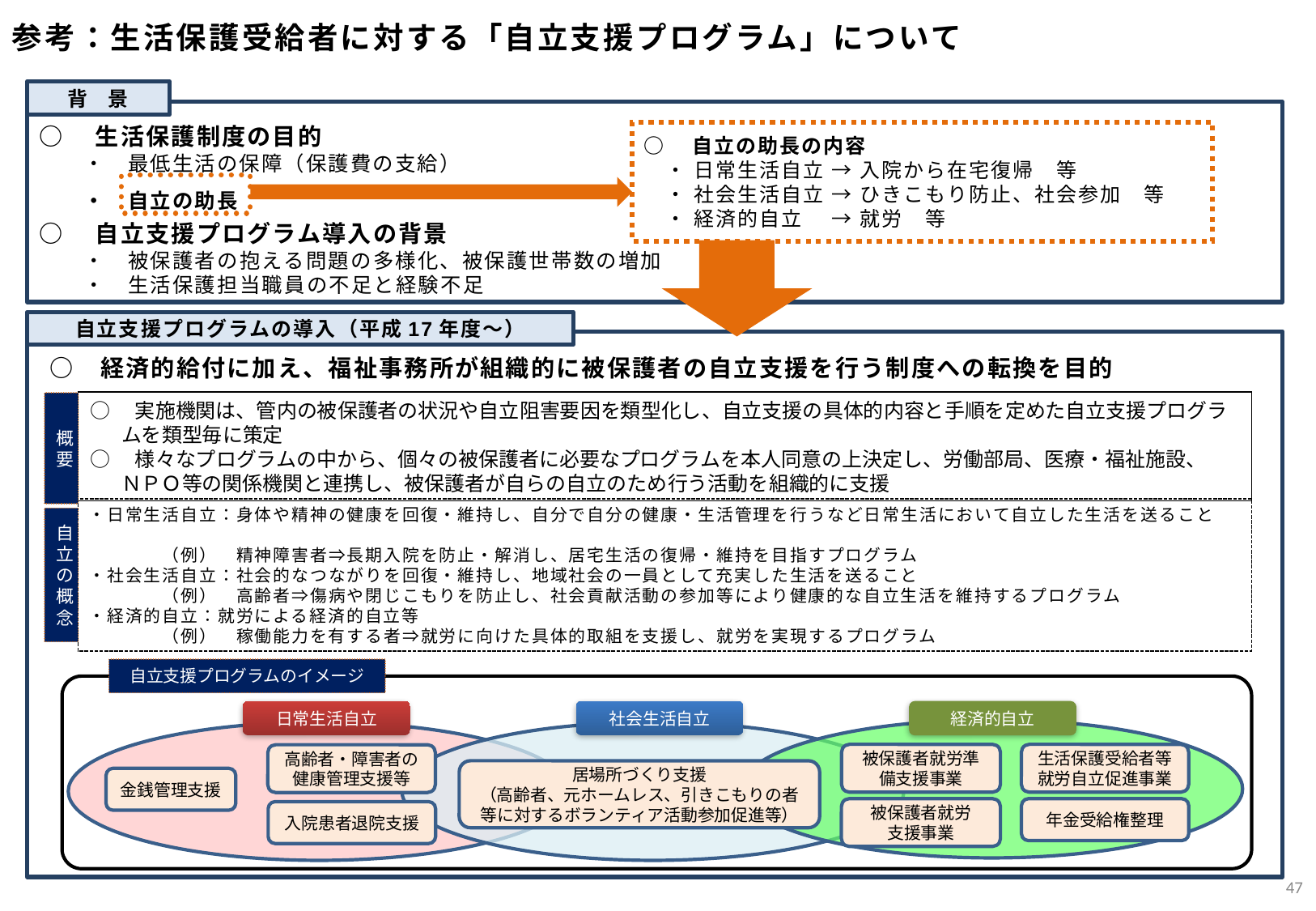

参考：生活保護受給者に対する「自立支援プログラム」について
背　景

○　生活保護制度の目的
　　・　最低生活の保障（保護費の支給）
　　・　自立の助長

○　自立支援プログラム導入の背景
　　・　被保護者の抱える問題の多様化、被保護世帯数の増加
　　・　生活保護担当職員の不足と経験不足
○　自立の助長の内容
　・ 日常生活自立 → 入院から在宅復帰　等
　・ 社会生活自立 → ひきこもり防止、社会参加　等
　・ 経済的自立　 → 就労　等

自立支援プログラムの導入（平成17年度～）

　○　経済的給付に加え、福祉事務所が組織的に被保護者の自立支援を行う制度への転換を目的
○　実施機関は、管内の被保護者の状況や自立阻害要因を類型化し、自立支援の具体的内容と手順を定めた自立支援プログラムを類型毎に策定
○　様々なプログラムの中から、個々の被保護者に必要なプログラムを本人同意の上決定し、労働部局、医療・福祉施設、
ＮＰＯ等の関係機関と連携し、被保護者が自らの自立のため行う活動を組織的に支援
概要
自立の概念
・日常生活自立：身体や精神の健康を回復・維持し、自分で自分の健康・生活管理を行うなど日常生活において自立した生活を送ること
　　　　（例）　精神障害者⇒長期入院を防止・解消し、居宅生活の復帰・維持を目指すプログラム
・社会生活自立：社会的なつながりを回復・維持し、地域社会の一員として充実した生活を送ること
　　　　（例）　高齢者⇒傷病や閉じこもりを防止し、社会貢献活動の参加等により健康的な自立生活を維持するプログラム
・経済的自立：就労による経済的自立等
　　　　（例）　稼働能力を有する者⇒就労に向けた具体的取組を支援し、就労を実現するプログラム
自立支援プログラムのイメージ

日常生活自立
社会生活自立
経済的自立

被保護者就労準備支援事業
生活保護受給者等
就労自立促進事業
高齢者・障害者の健康管理支援等
居場所づくり支援
（高齢者、元ホームレス、引きこもりの者等に対するボランティア活動参加促進等）
金銭管理支援
被保護者就労
支援事業
年金受給権整理
入院患者退院支援
47